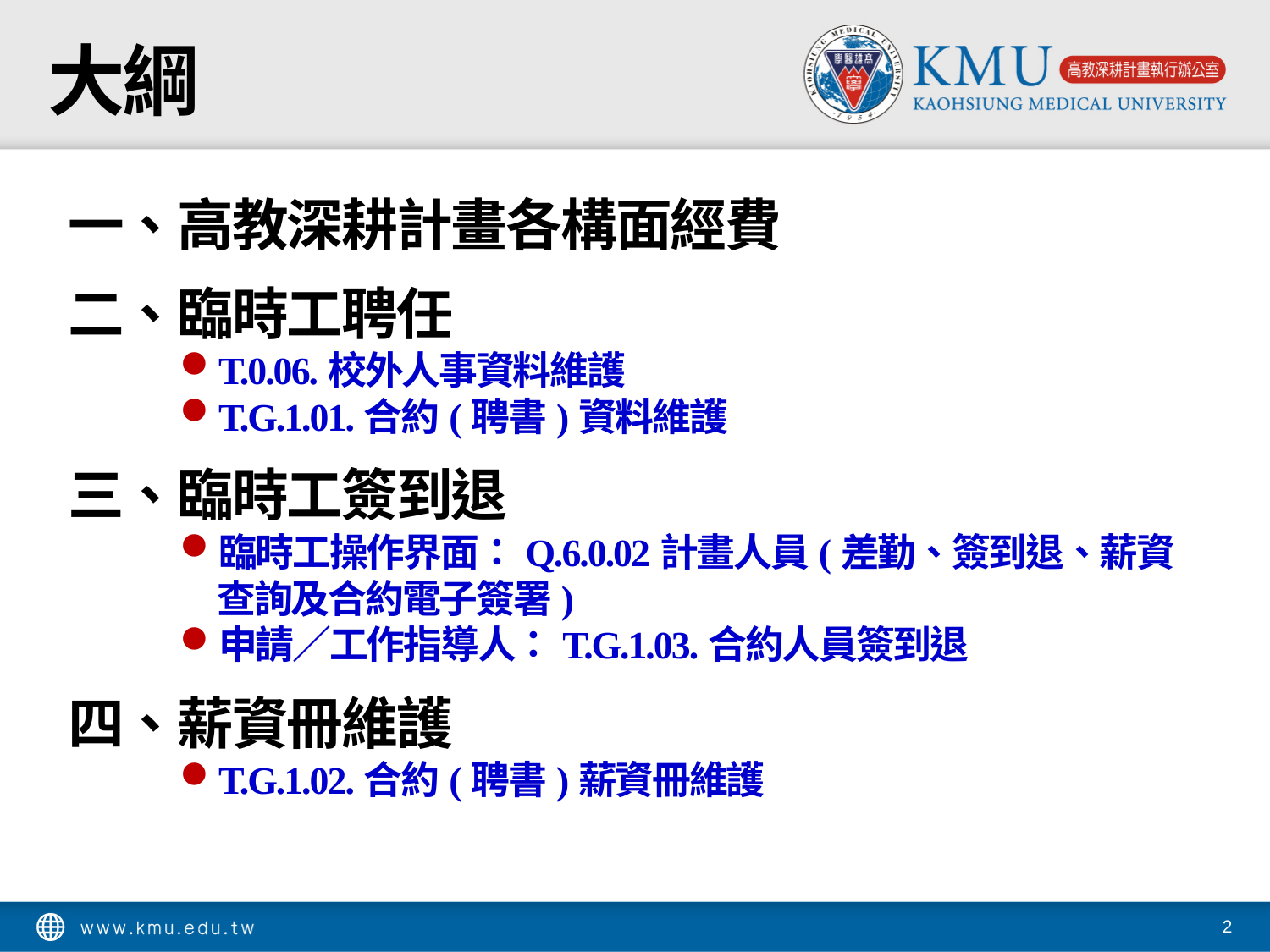

# 大綱
一、高教深耕計畫各構面經費
二、臨時工聘任
T.0.06.校外人事資料維護
T.G.1.01.合約(聘書)資料維護
三、臨時工簽到退
臨時工操作界面：Q.6.0.02計畫人員(差勤、簽到退、薪資查詢及合約電子簽署)
申請／工作指導人：T.G.1.03.合約人員簽到退
四、薪資冊維護
T.G.1.02.合約(聘書)薪資冊維護
2